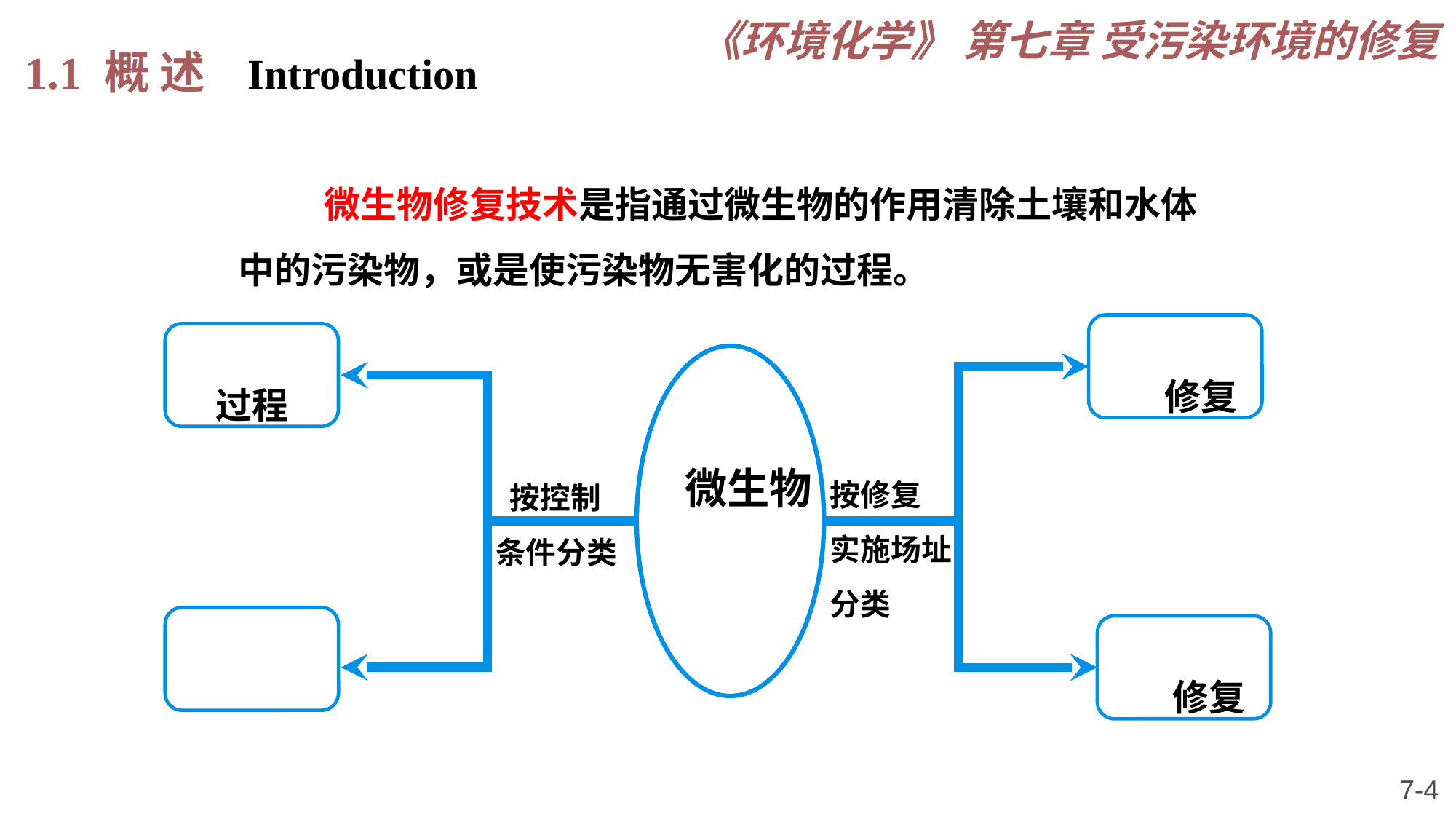

《环境化学》 第七章 受污染环境的修复
1.1 概 述   Introduction
微生物修复技术是指通过微生物的作用清除土壤和水体中的污染物，或是使污染物无害化的过程。
     原位生物
   修复
     自然修复
过程
     人为修复
     工程
微生物
     修复技术
按修复
实施场址  分类
 按控制
条件分类
     异位生物
  修复
7-4